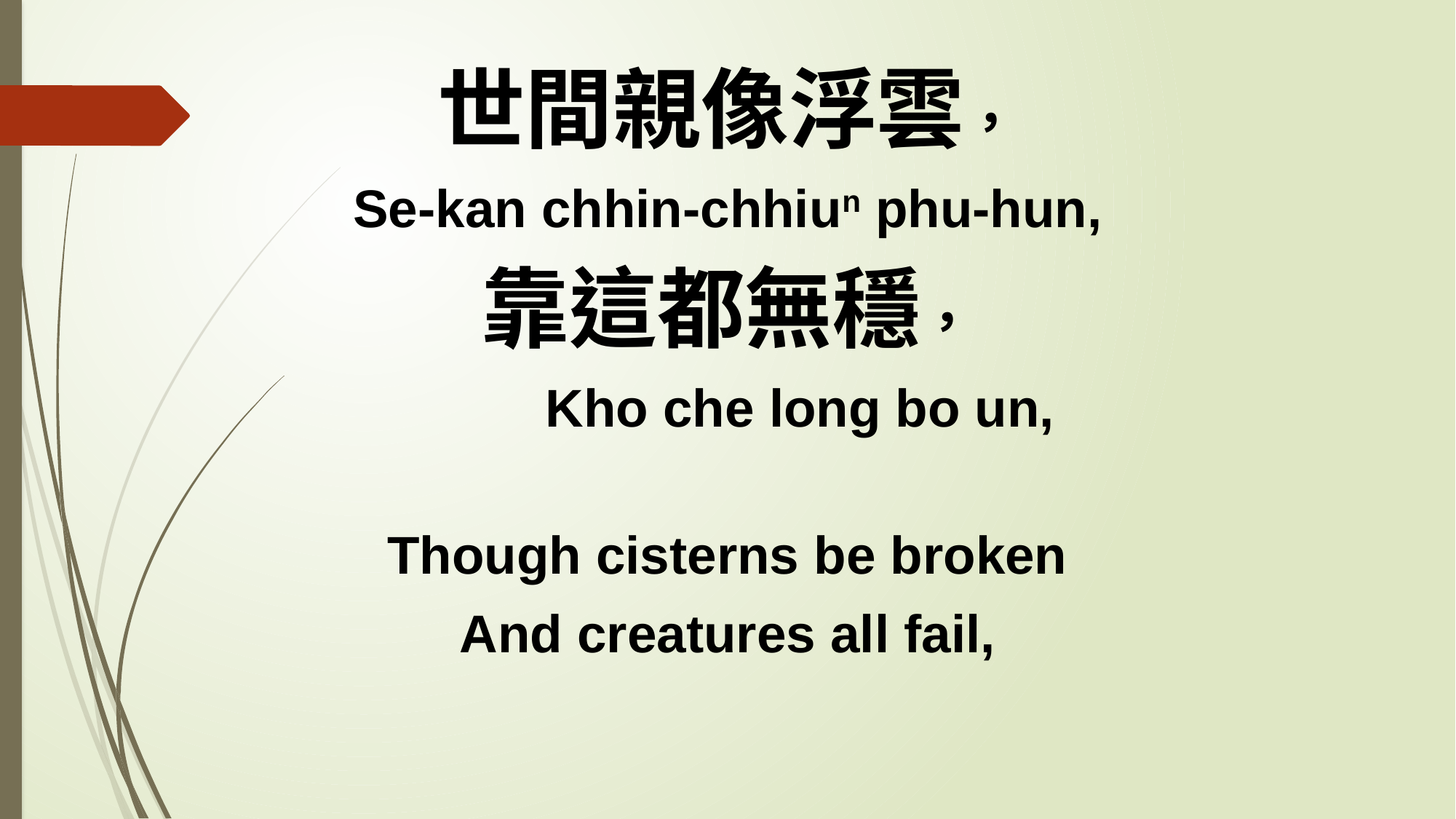

世間親像浮雲，
Se-kan chhin-chhiun phu-hun,
靠這都無穩，
                       Kho che long bo un,

Though cisterns be broken
And creatures all fail,